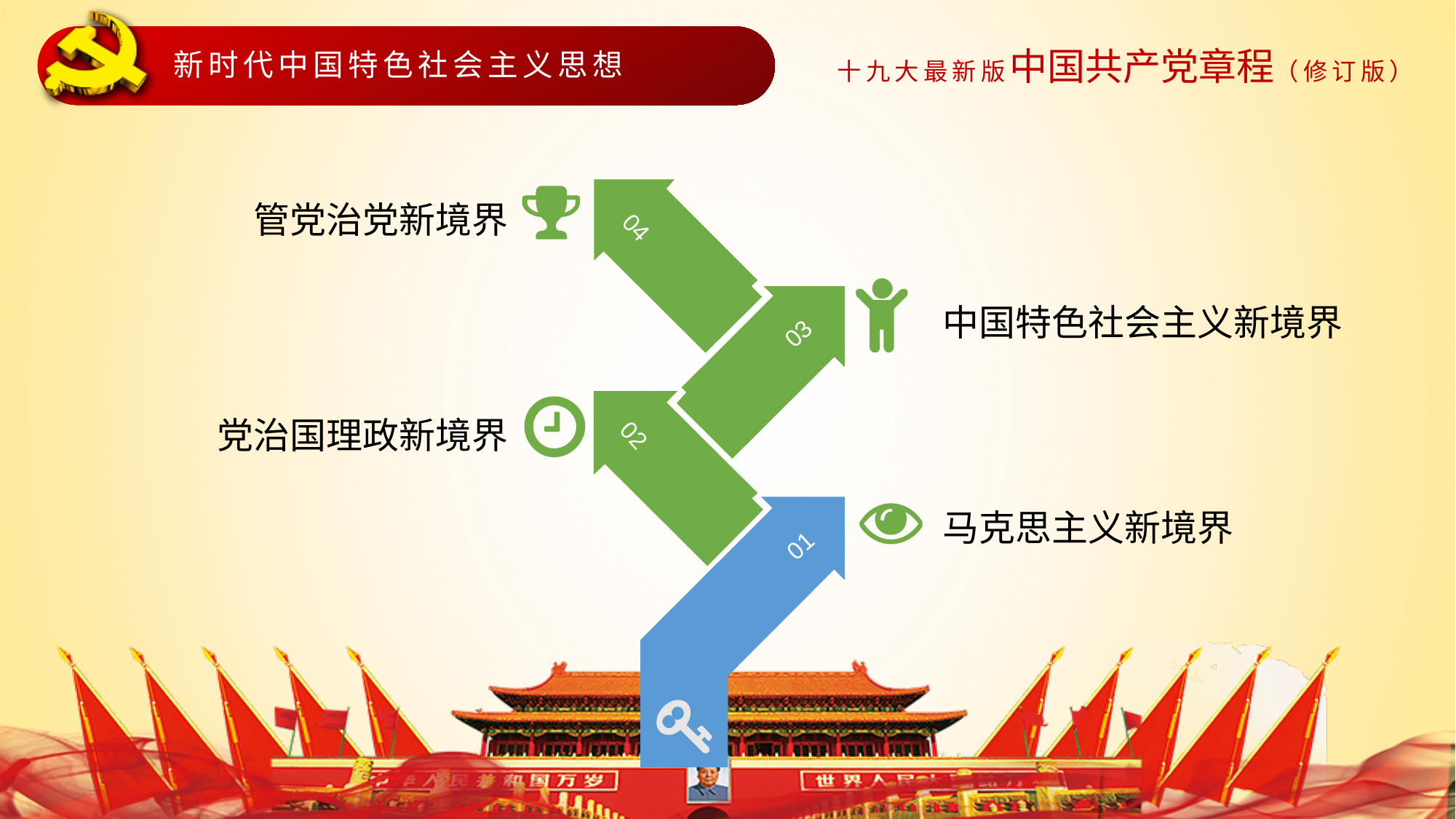

新时代中国特色社会主义思想

管党治党新境界
04

中国特色社会主义新境界
03

党治国理政新境界
02
马克思主义新境界

01